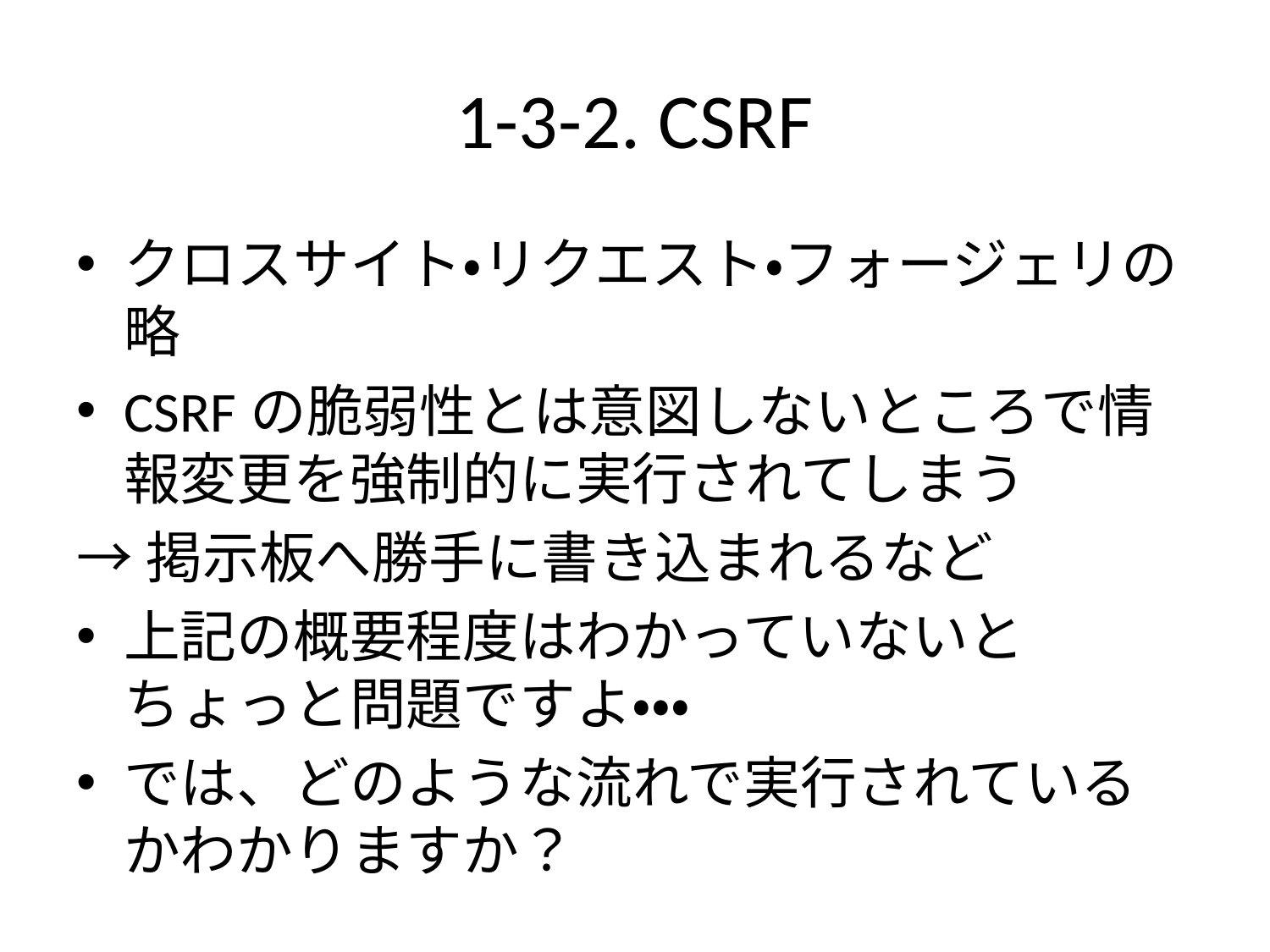

# 1-3-2. CSRF
クロスサイト・リクエスト・フォージェリの略
CSRFの脆弱性とは意図しないところで情報変更を強制的に実行されてしまう
→掲示板へ勝手に書き込まれるなど
上記の概要程度はわかっていないとちょっと問題ですよ・・・
では、どのような流れで実行されているかわかりますか？